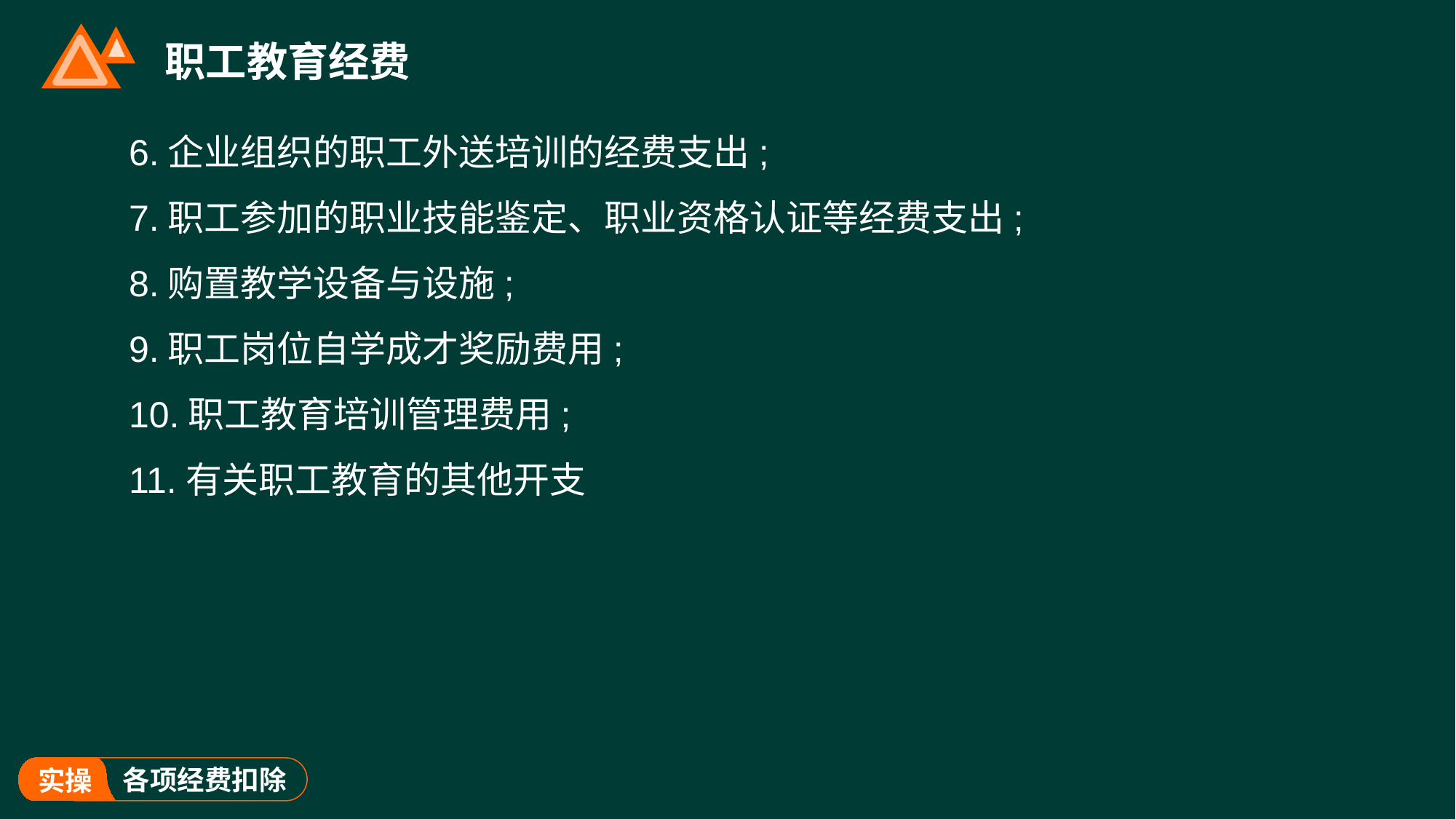

# 职工教育经费
6.企业组织的职工外送培训的经费支出;
7.职工参加的职业技能鉴定、职业资格认证等经费支出;
8.购置教学设备与设施;
9.职工岗位自学成才奖励费用;
10.职工教育培训管理费用;
11.有关职工教育的其他开支